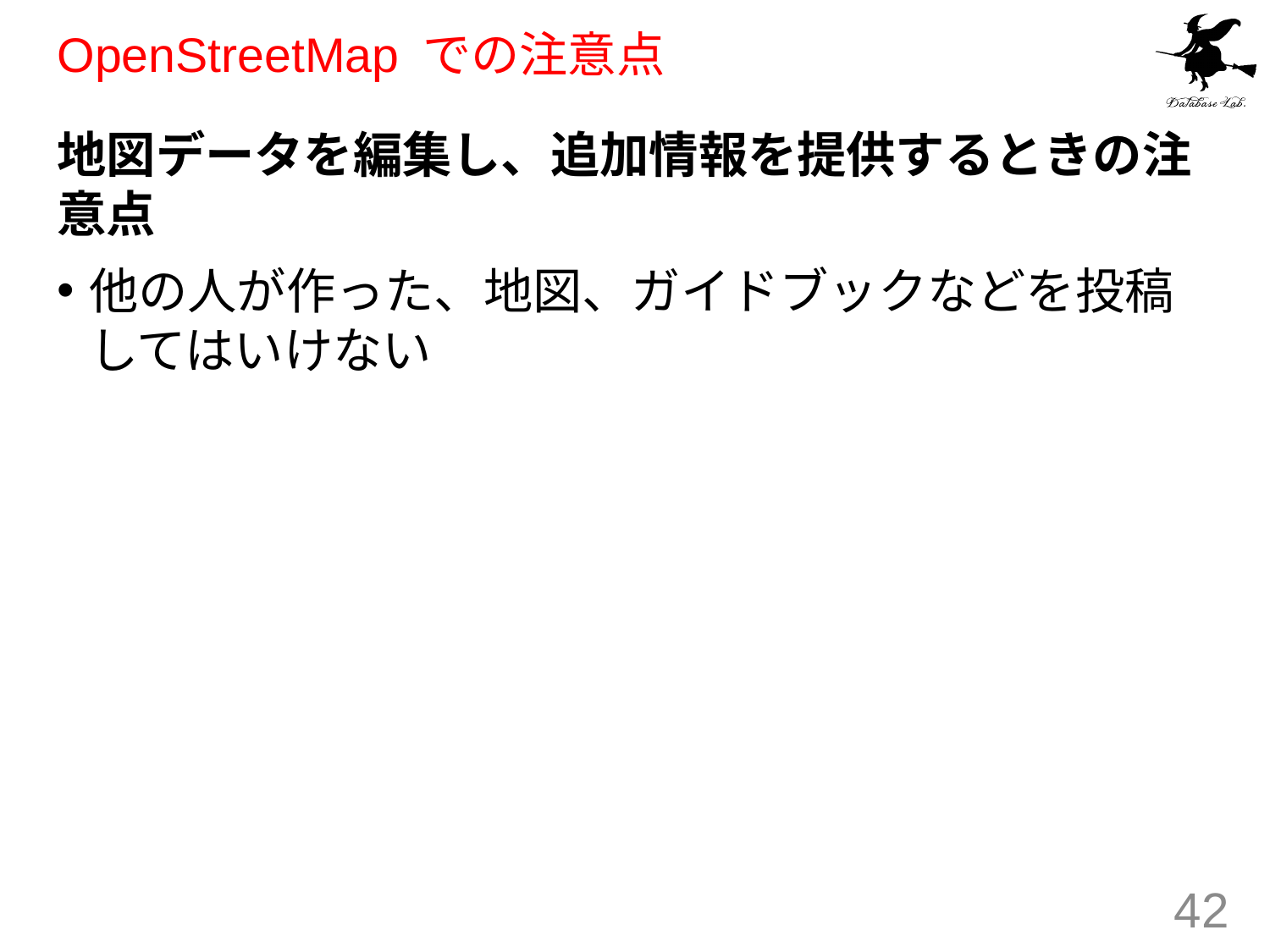

# OpenStreetMap での注意点
地図データを編集し、追加情報を提供するときの注意点
他の人が作った、地図、ガイドブックなどを投稿してはいけない

42